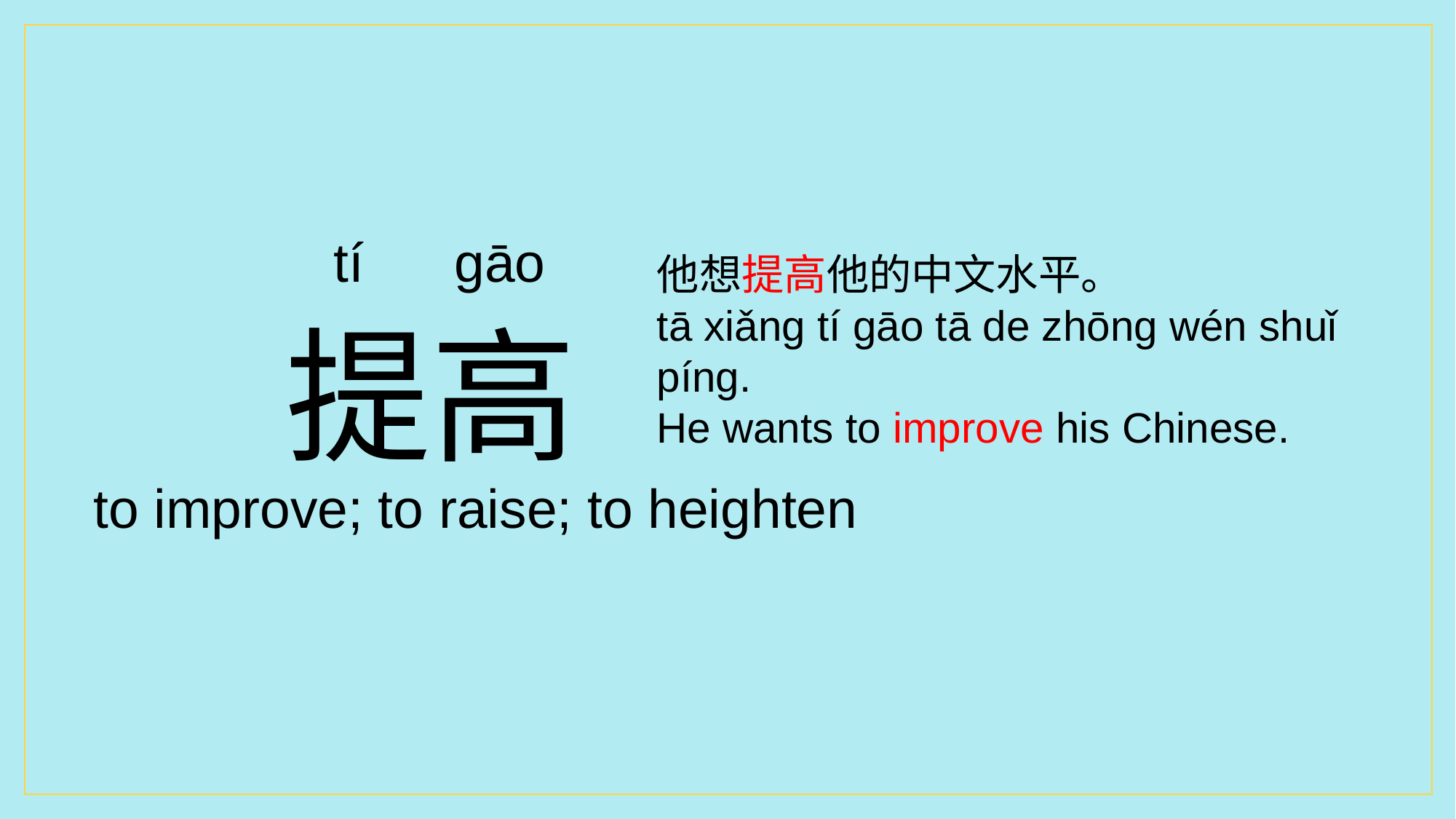

tí      gāo
他想提高他的中文水平。
tā xiǎng tí gāo tā de zhōng wén shuǐ píng.
He wants to improve his Chinese.
提高
to improve; to raise; to heighten